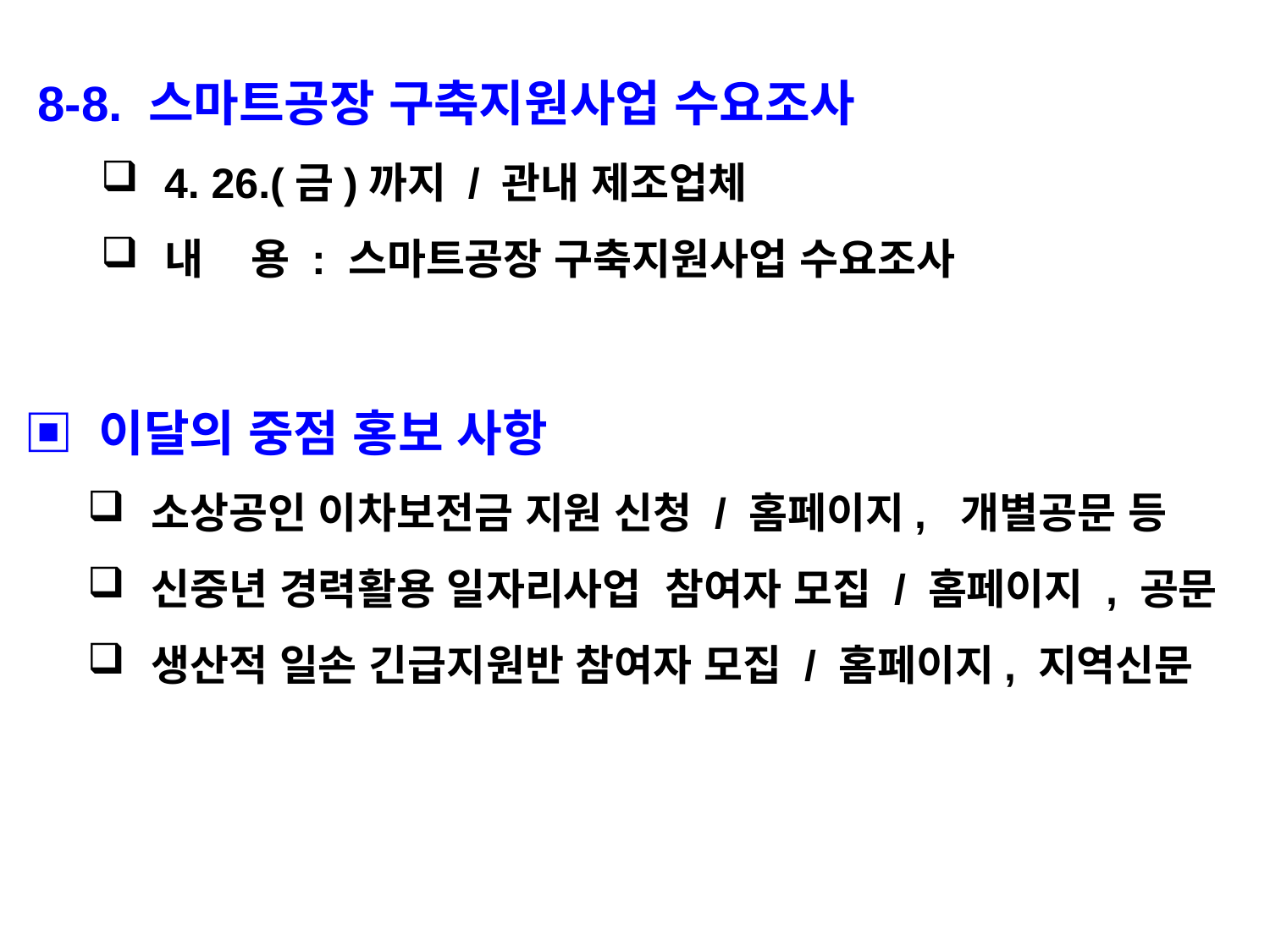

8-8. 스마트공장 구축지원사업 수요조사
4. 26.(금)까지 / 관내 제조업체
내    용 : 스마트공장 구축지원사업 수요조사
▣ 이달의 중점 홍보 사항
소상공인 이차보전금 지원 신청 / 홈페이지,  개별공문 등
신중년 경력활용 일자리사업  참여자 모집 / 홈페이지 , 공문
생산적 일손 긴급지원반 참여자 모집 / 홈페이지, 지역신문